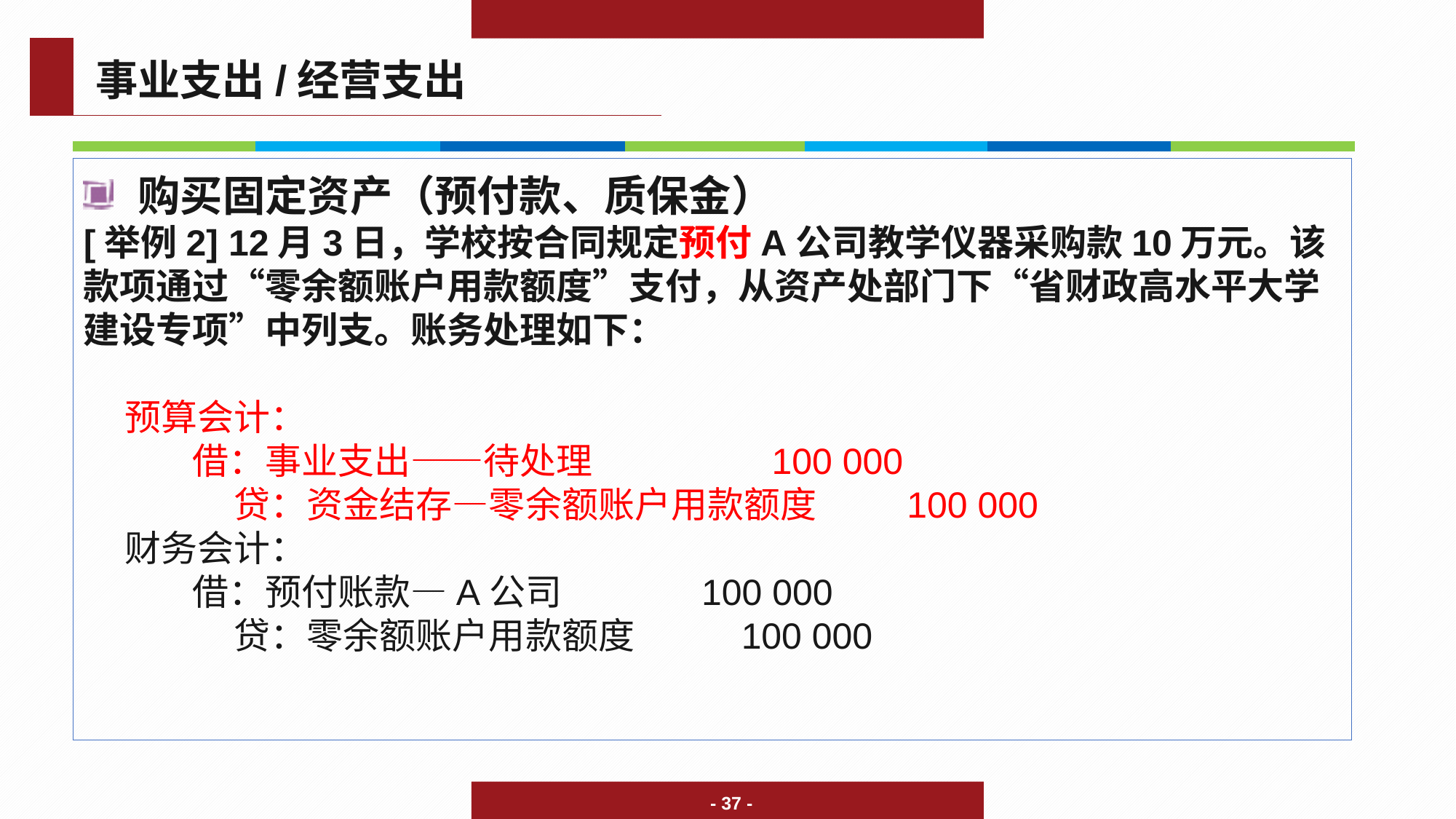

事业支出/经营支出

购买固定资产（预付款、质保金）
[举例2] 12月3日，学校按合同规定预付A公司教学仪器采购款10万元。该款项通过“零余额账户用款额度”支付，从资产处部门下“省财政高水平大学建设专项”中列支。账务处理如下：

    预算会计：
	借：事业支出——待处理               	   100 000
     	    贷：资金结存—零余额账户用款额度          100 000
    财务会计：
	借：预付账款—A公司                100 000
     	    贷：零余额账户用款额度            100 000

- 37 -